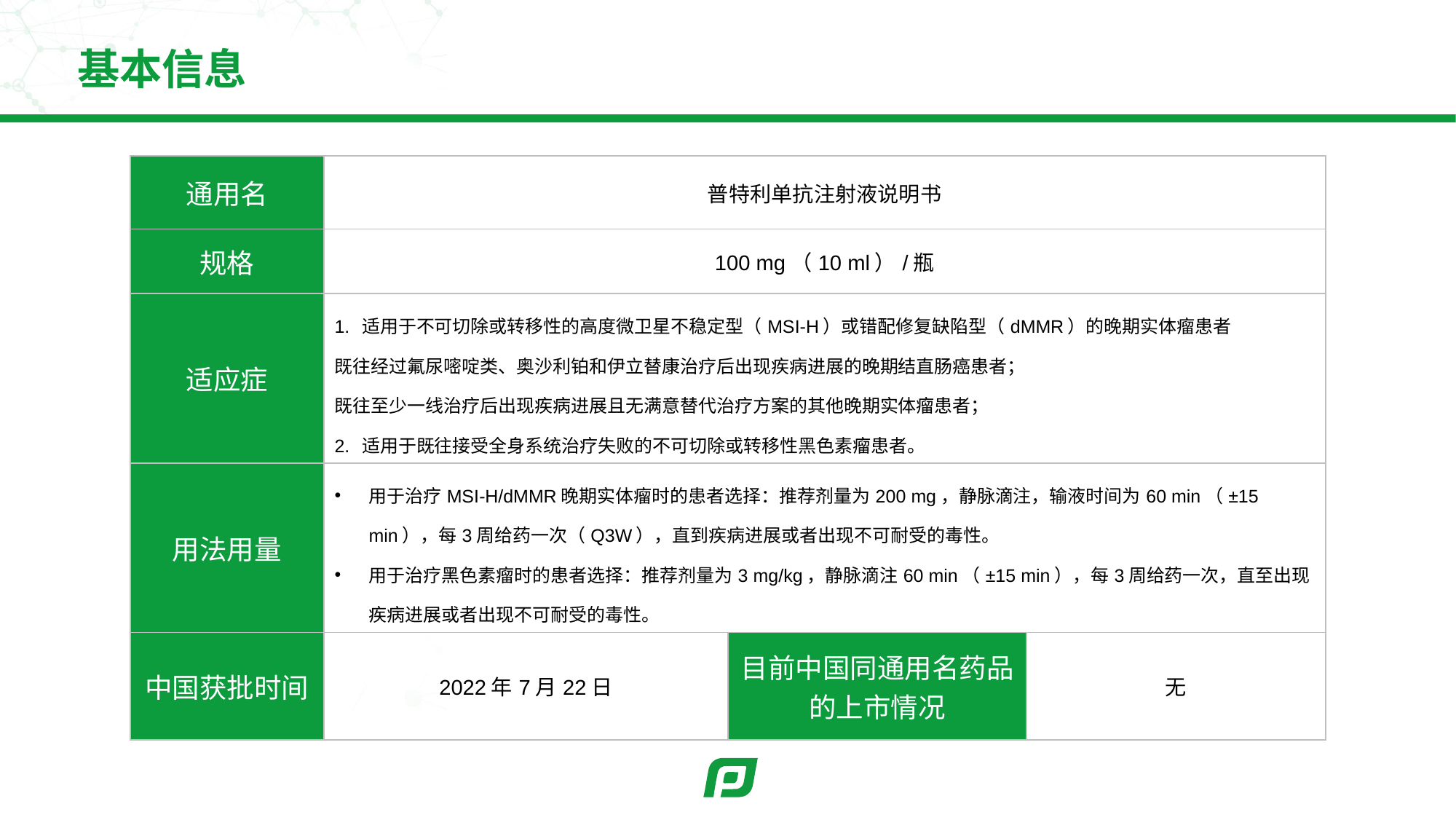

# 基本信息
| 通用名 | 普特利单抗注射液说明书 |  |  |
| --- | --- | --- | --- |
| 规格 | 100 mg（10 ml）/瓶 |  |  |
| 适应症 | 适用于不可切除或转移性的高度微卫星不稳定型（MSI-H）或错配修复缺陷型（dMMR）的晚期实体瘤患者 既往经过氟尿嘧啶类、奥沙利铂和伊立替康治疗后出现疾病进展的晚期结直肠癌患者； 既往至少一线治疗后出现疾病进展且无满意替代治疗方案的其他晚期实体瘤患者； 适用于既往接受全身系统治疗失败的不可切除或转移性黑色素瘤患者。 |  |  |
| 用法用量 | 用于治疗MSI-H/dMMR晚期实体瘤时的患者选择：推荐剂量为200 mg，静脉滴注，输液时间为60 min（±15 min），每3周给药一次（Q3W），直到疾病进展或者出现不可耐受的毒性。 用于治疗黑色素瘤时的患者选择：推荐剂量为3 mg/kg，静脉滴注60 min（±15 min），每3周给药一次，直至出现疾病进展或者出现不可耐受的毒性。 |  |  |
| 中国获批时间 | 2022年7月22日 | 目前中国同通用名药品的上市情况 | 无 |